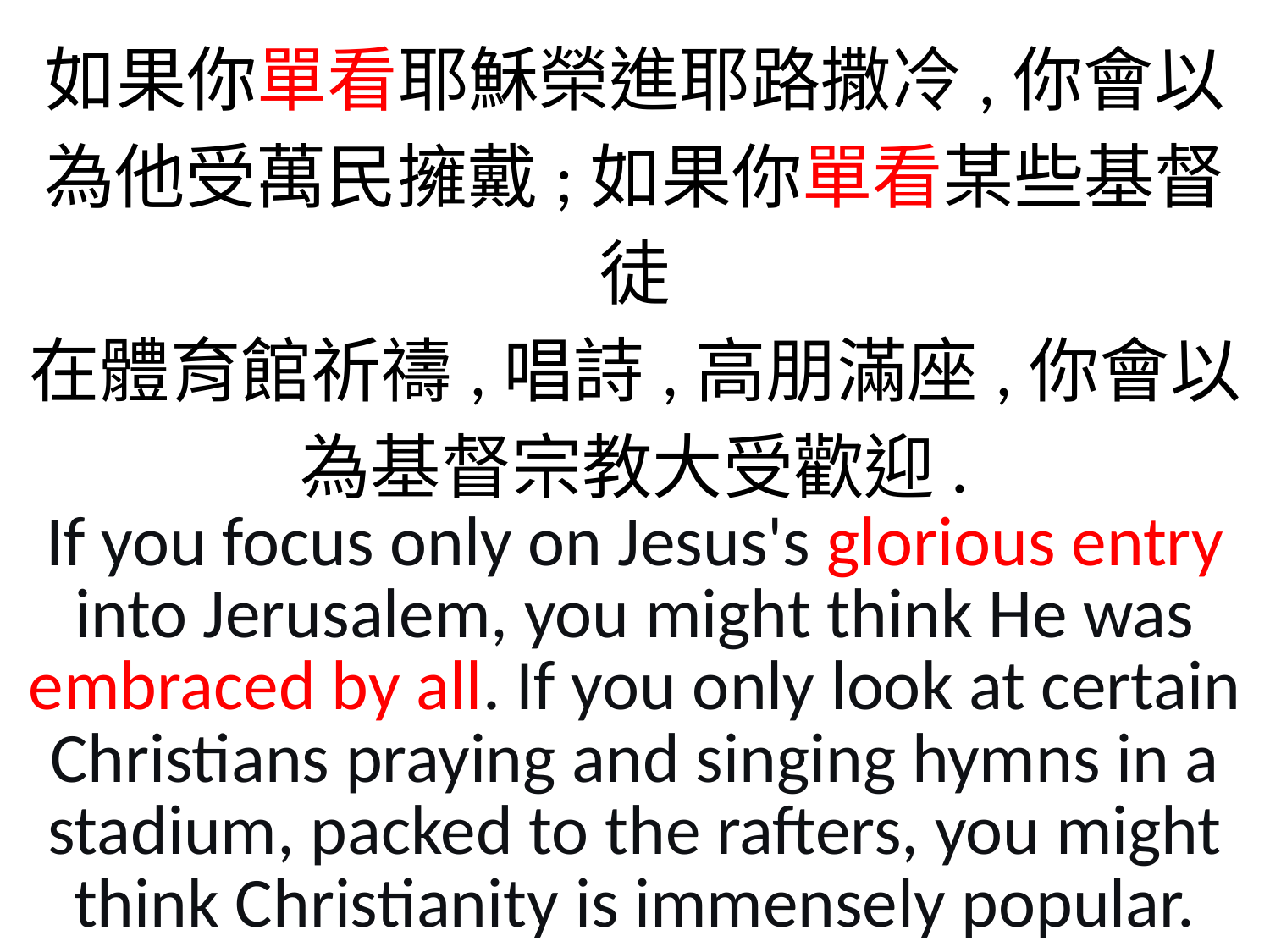

如果你單看耶穌榮進耶路撒冷,你會以為他受萬民擁戴;如果你單看某些基督徒
在體育館祈禱,唱詩,高朋滿座,你會以為基督宗教大受歡迎.
If you focus only on Jesus's glorious entry into Jerusalem, you might think He was embraced by all. If you only look at certain Christians praying and singing hymns in a stadium, packed to the rafters, you might think Christianity is immensely popular.